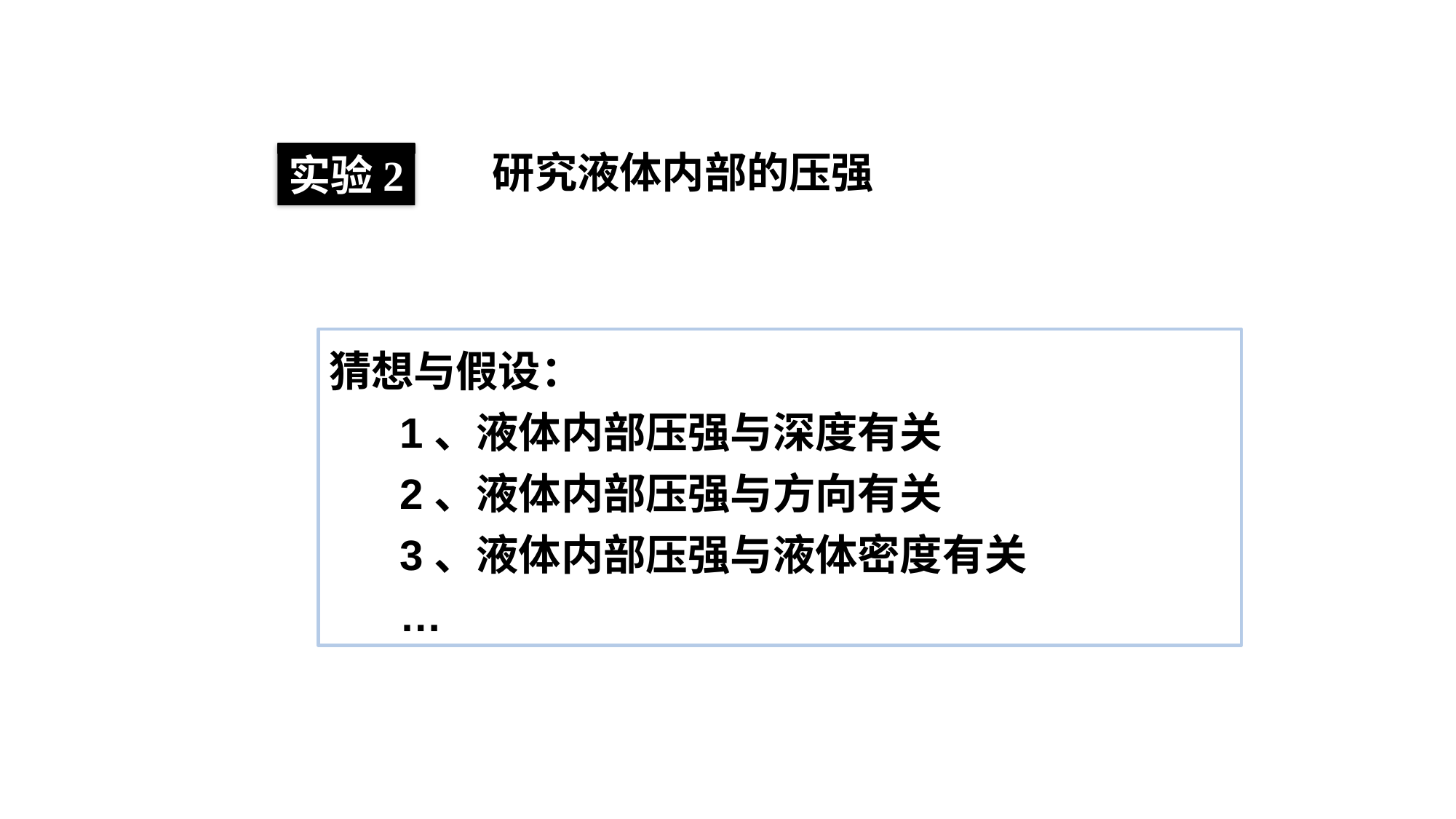

研究液体内部的压强
实验2
猜想与假设：
      1、液体内部压强与深度有关
      2、液体内部压强与方向有关
      3、液体内部压强与液体密度有关
      …